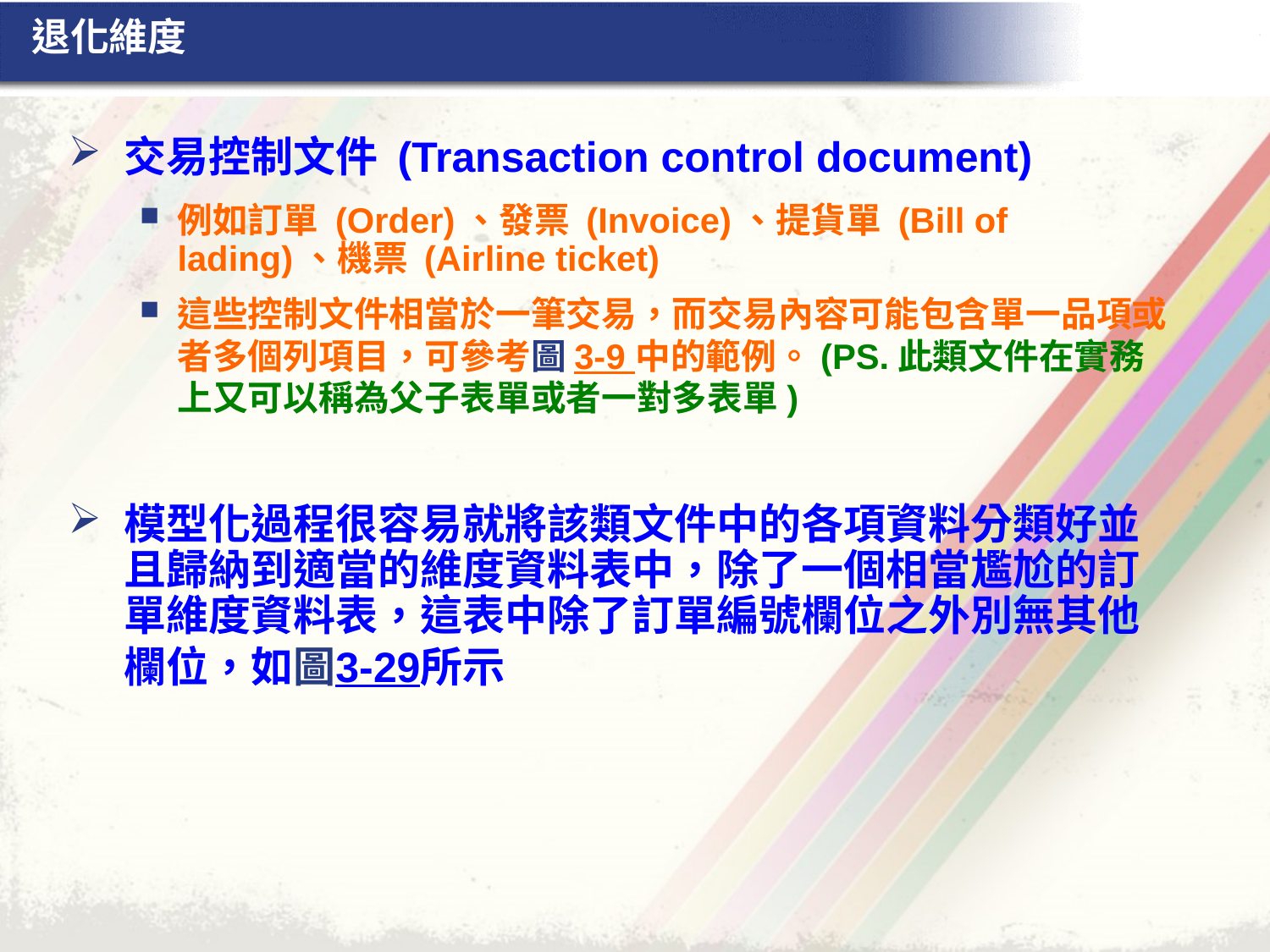

# 退化維度
交易控制文件 (Transaction control document)
例如訂單 (Order)、發票 (Invoice)、提貨單 (Bill of lading)、機票 (Airline ticket)
這些控制文件相當於一筆交易，而交易內容可能包含單一品項或者多個列項目，可參考圖 3-9 中的範例。(PS.此類文件在實務上又可以稱為父子表單或者一對多表單)

模型化過程很容易就將該類文件中的各項資料分類好並且歸納到適當的維度資料表中，除了一個相當尷尬的訂單維度資料表，這表中除了訂單編號欄位之外別無其他欄位，如圖3-29所示